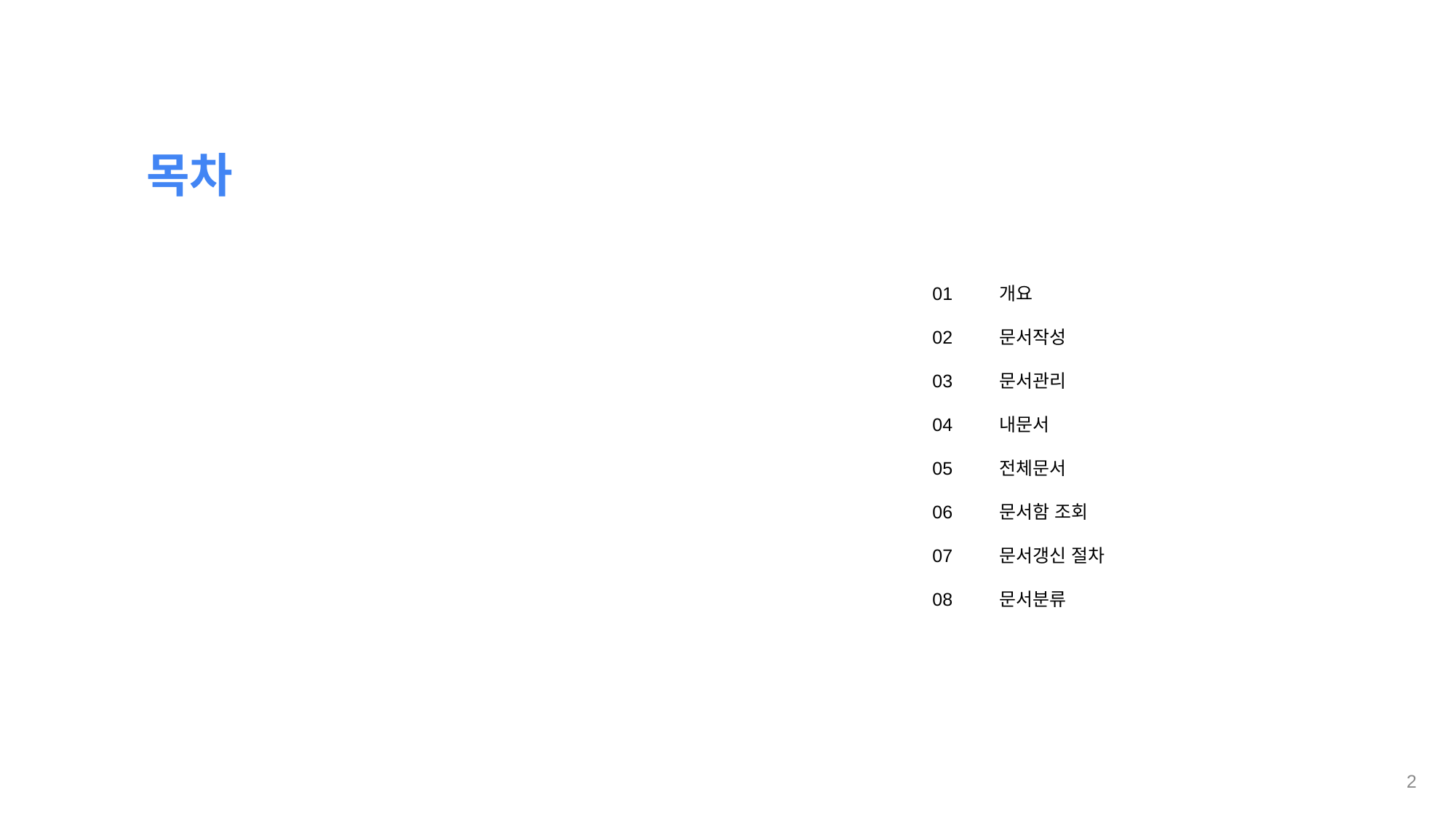

목차
01
02
03
04
05
06
07
08
개요
문서작성
문서관리
내문서
전체문서
문서함 조회
문서갱신 절차
문서분류